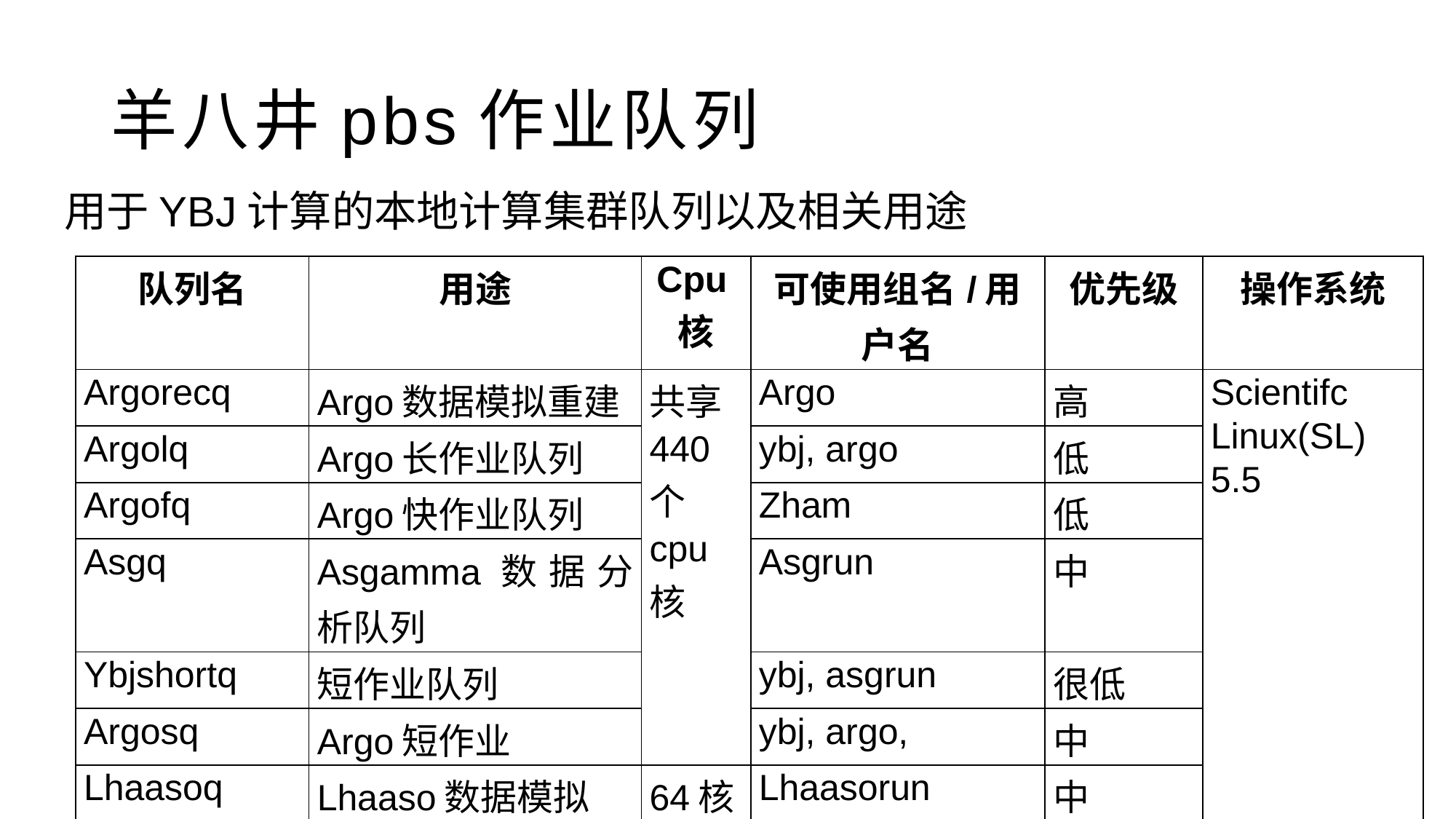

# 羊八井pbs作业队列
用于YBJ计算的本地计算集群队列以及相关用途
| 队列名 | 用途 | Cpu核 | 可使用组名/用户名 | 优先级 | 操作系统 |
| --- | --- | --- | --- | --- | --- |
| Argorecq | Argo数据模拟重建 | 共享440个cpu核 | Argo | 高 | Scientifc Linux(SL) 5.5 |
| Argolq | Argo长作业队列 |  | ybj, argo | 低 |  |
| Argofq | Argo快作业队列 |  | Zham | 低 |  |
| Asgq | Asgamma数据分析队列 |  | Asgrun | 中 |  |
| Ybjshortq | 短作业队列 |  | ybj, asgrun | 很低 |  |
| Argosq | Argo短作业 |  | ybj, argo, | 中 |  |
| Lhaasoq | Lhaaso数据模拟 | 64核 | Lhaasorun | 中 |  |
| Pulibcq | 公共队列 | 16核 | 所有用户共享 | 低 |  |